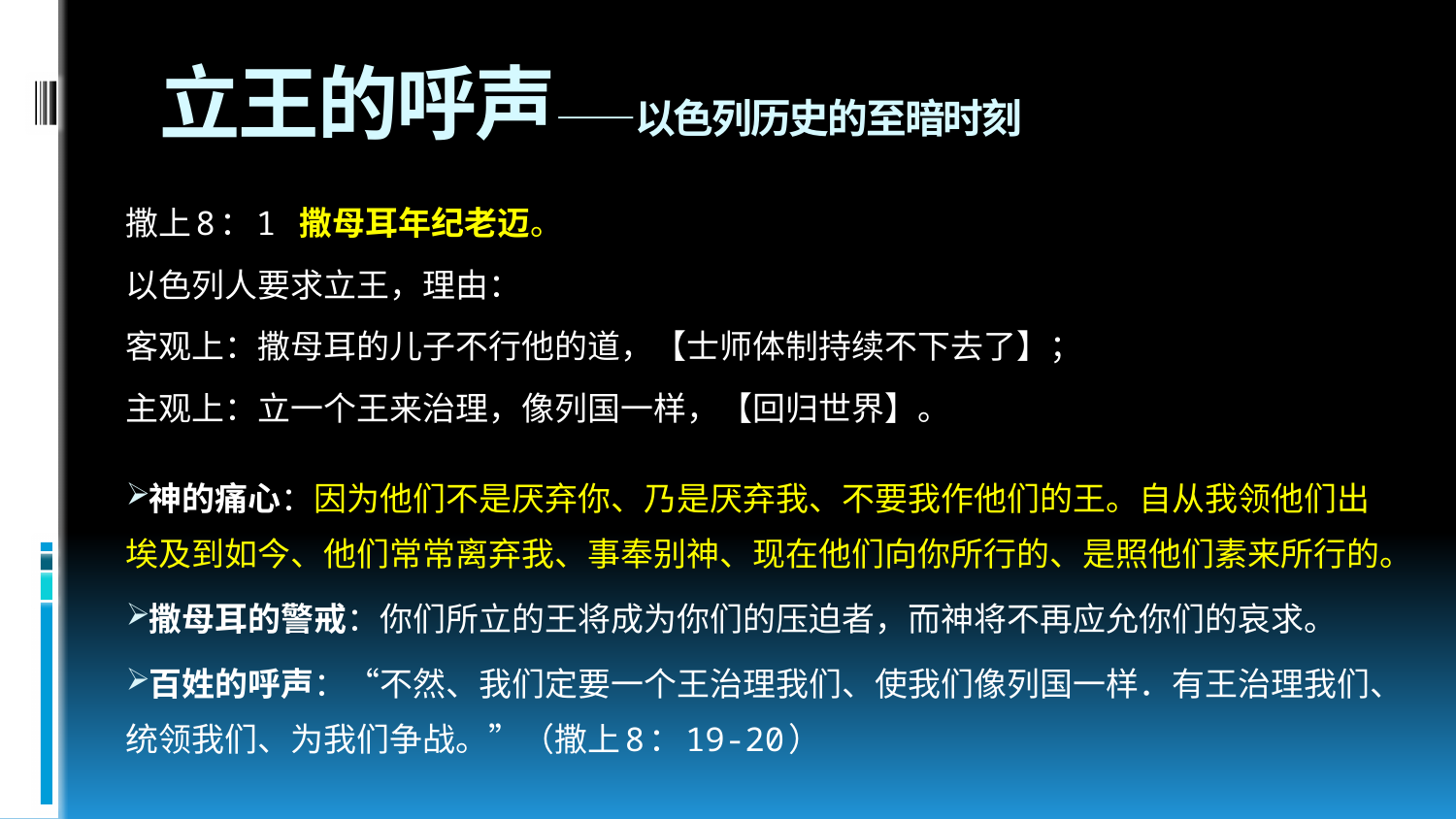

# 立王的呼声——以色列历史的至暗时刻
撒上8：1 撒母耳年纪老迈。
以色列人要求立王，理由：
	客观上：撒母耳的儿子不行他的道，【士师体制持续不下去了】；
	主观上：立一个王来治理，像列国一样，【回归世界】。

 神的痛心：因为他们不是厌弃你、乃是厌弃我、不要我作他们的王。自从我领他们出埃及到如今、他们常常离弃我、事奉别神、现在他们向你所行的、是照他们素来所行的。
 撒母耳的警戒：你们所立的王将成为你们的压迫者，而神将不再应允你们的哀求。
 百姓的呼声：“不然、我们定要一个王治理我们、使我们像列国一样．有王治理我们、统领我们、为我们争战。”（撒上8：19-20）